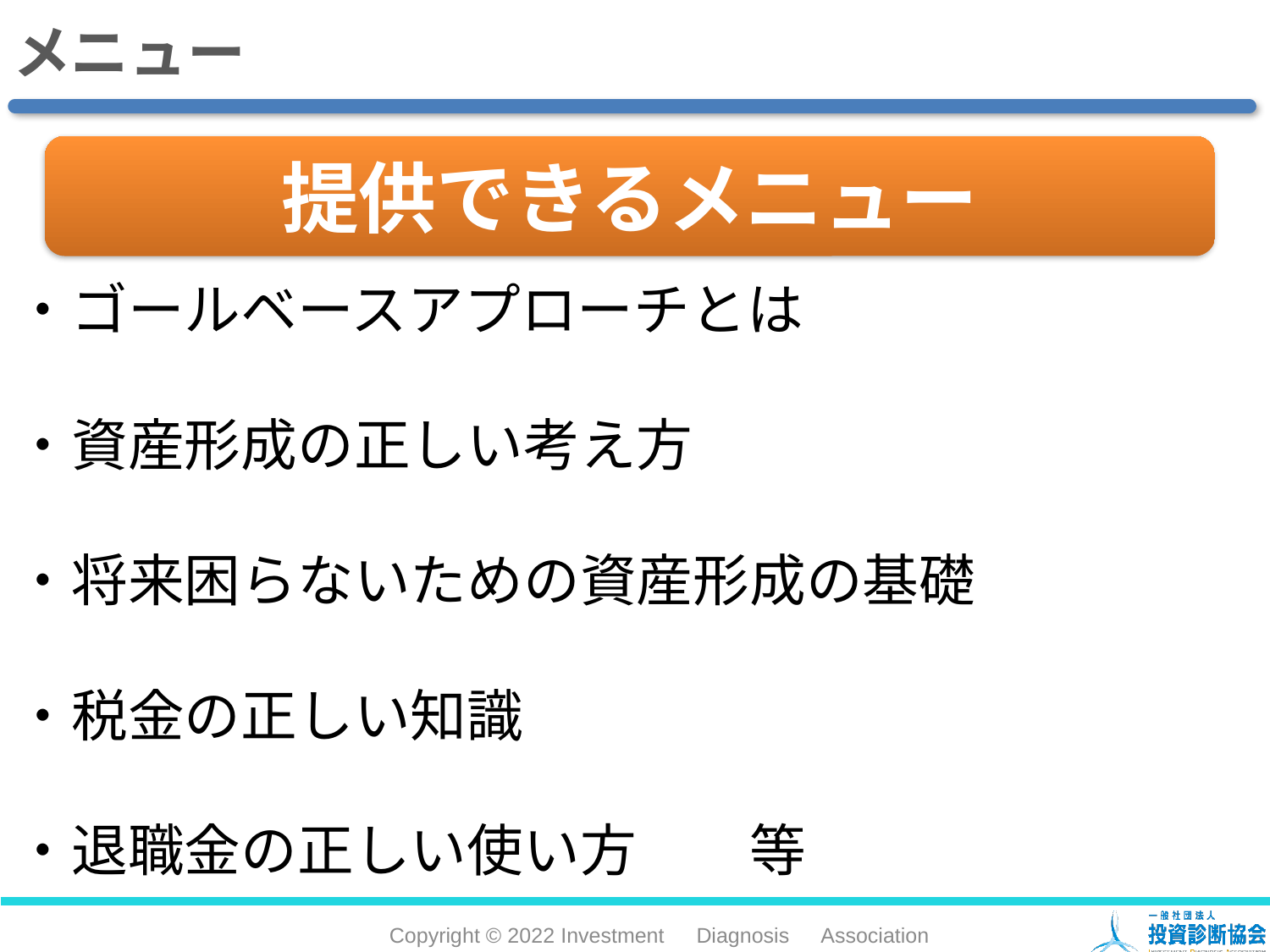

メニュー
提供できるメニュー
・ゴールベースアプローチとは

・資産形成の正しい考え方

・将来困らないための資産形成の基礎

・税金の正しい知識

・退職金の正しい使い方　　等